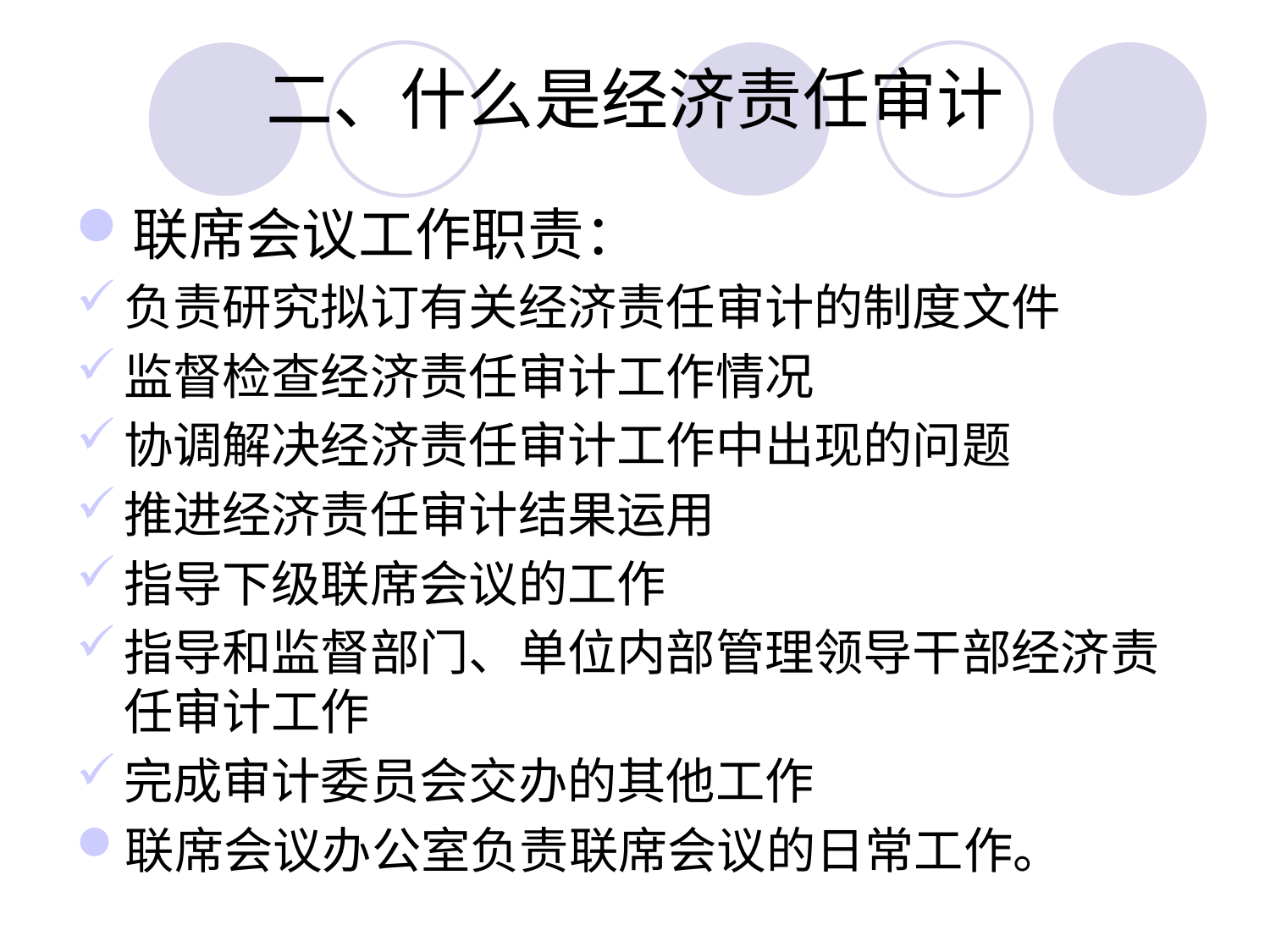

# 二、什么是经济责任审计
联席会议工作职责：
负责研究拟订有关经济责任审计的制度文件
监督检查经济责任审计工作情况
协调解决经济责任审计工作中出现的问题
推进经济责任审计结果运用
指导下级联席会议的工作
指导和监督部门、单位内部管理领导干部经济责任审计工作
完成审计委员会交办的其他工作
联席会议办公室负责联席会议的日常工作。